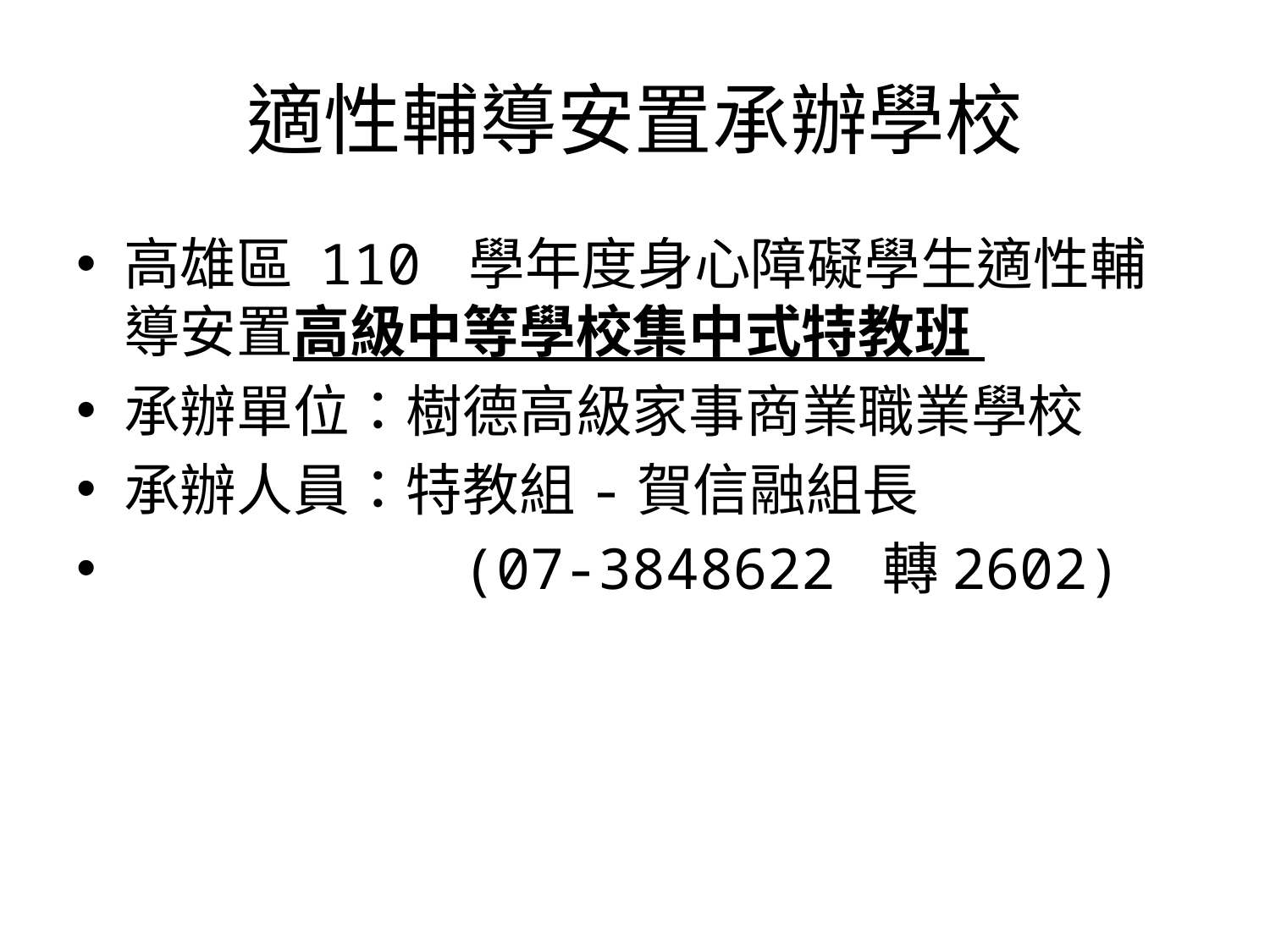

# 適性輔導安置承辦學校
高雄區 110 學年度身心障礙學生適性輔導安置高級中等學校集中式特教班
承辦單位：樹德高級家事商業職業學校
承辦人員：特教組-賀信融組長
          (07-3848622 轉2602)